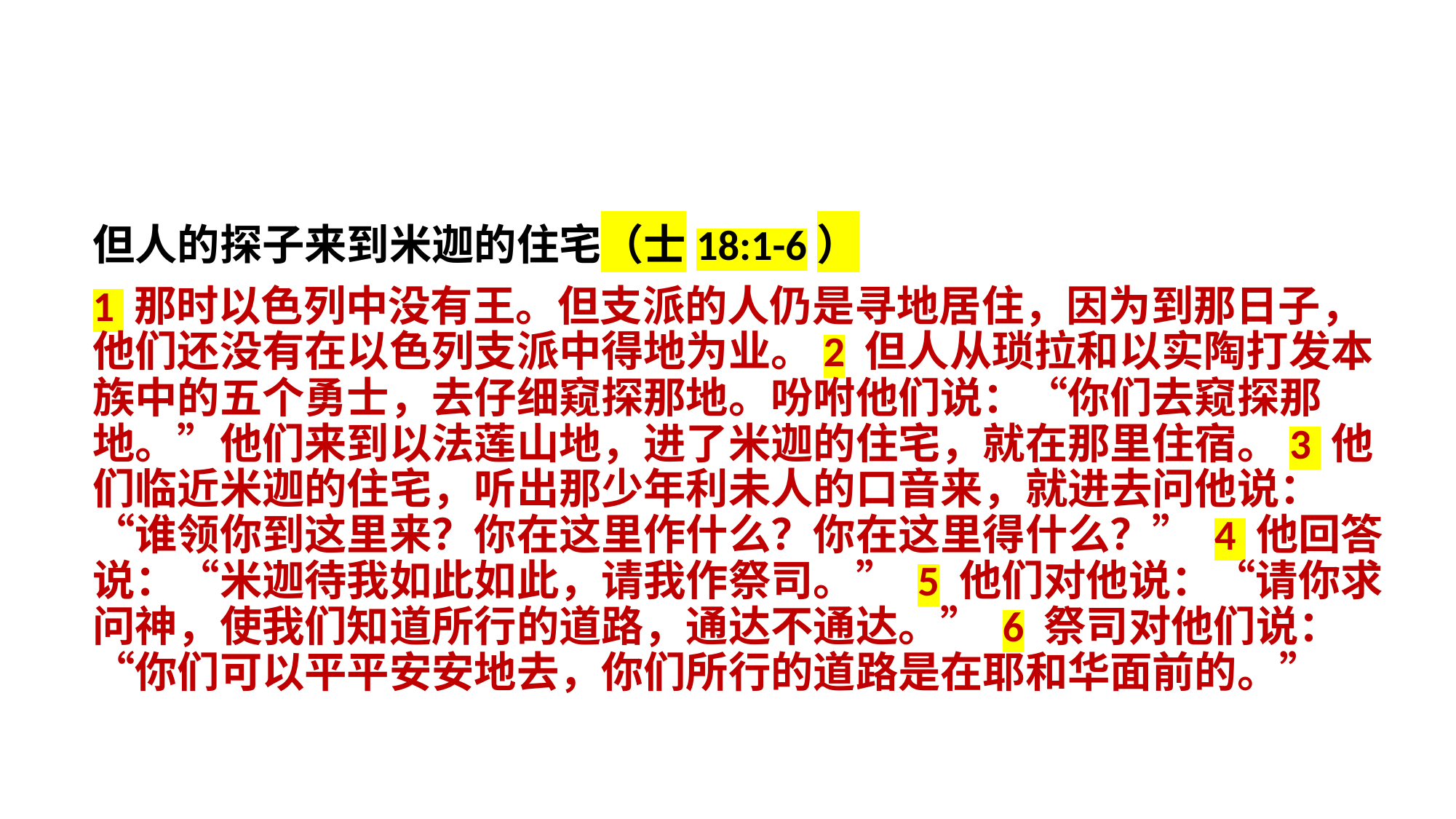

但人的探子来到米迦的住宅（士18:1-6）
1 那时以色列中没有王。但支派的人仍是寻地居住，因为到那日子，他们还没有在以色列支派中得地为业。2 但人从琐拉和以实陶打发本族中的五个勇士，去仔细窥探那地。吩咐他们说：“你们去窥探那地。”他们来到以法莲山地，进了米迦的住宅，就在那里住宿。3 他们临近米迦的住宅，听出那少年利未人的口音来，就进去问他说：“谁领你到这里来？你在这里作什么？你在这里得什么？” 4 他回答说：“米迦待我如此如此，请我作祭司。” 5 他们对他说：“请你求问神，使我们知道所行的道路，通达不通达。” 6 祭司对他们说：“你们可以平平安安地去，你们所行的道路是在耶和华面前的。”